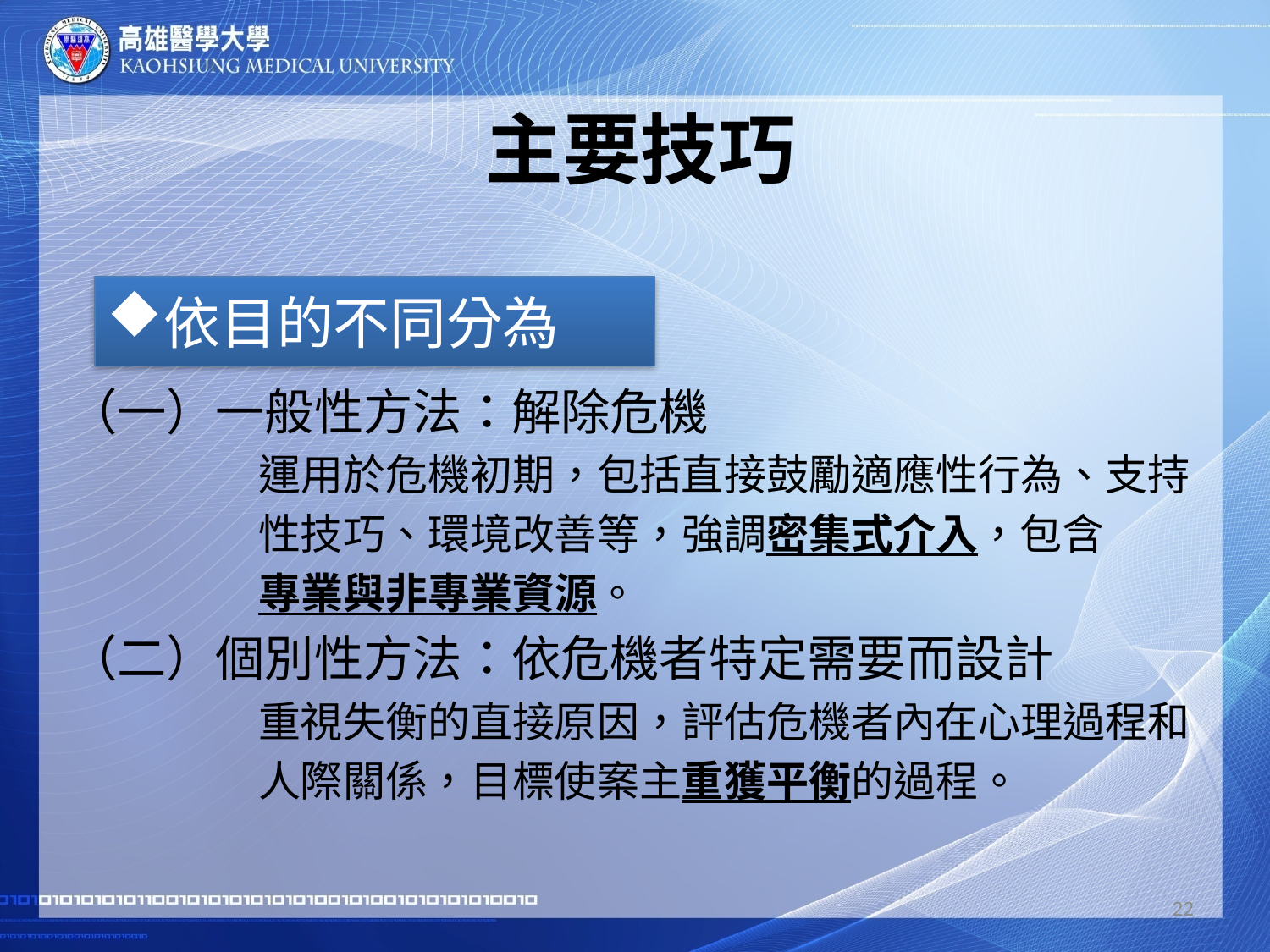

# 主要技巧

（一）一般性方法：解除危機
運用於危機初期，包括直接鼓勵適應性行為、支持
性技巧、環境改善等，強調密集式介入，包含
專業與非專業資源。
（二）個別性方法：依危機者特定需要而設計
重視失衡的直接原因，評估危機者內在心理過程和
人際關係，目標使案主重獲平衡的過程。
依目的不同分為
22